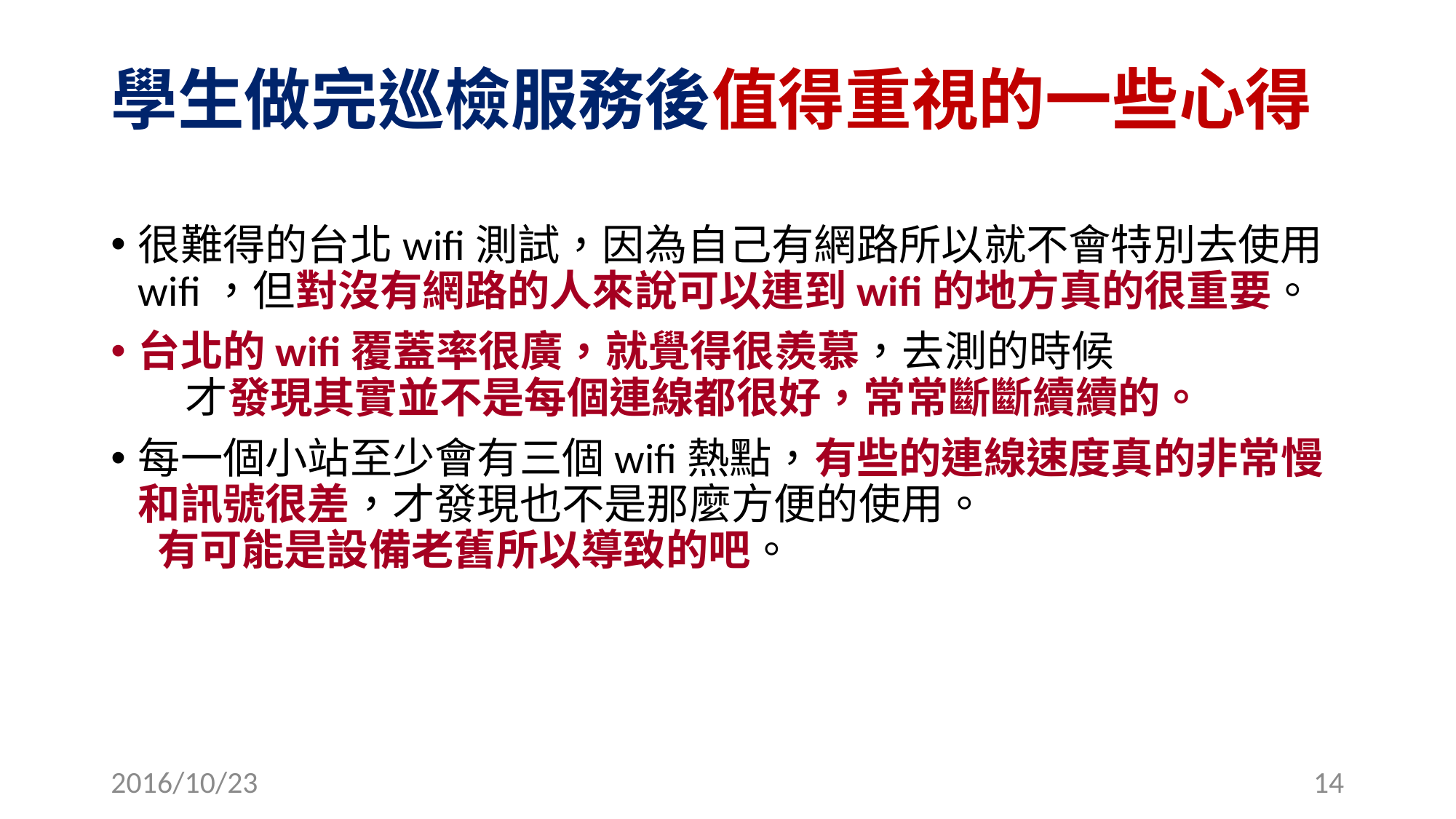

學生做完巡檢服務後值得重視的一些心得
很難得的台北wifi測試，因為自己有網路所以就不會特別去使用wifi，但對沒有網路的人來說可以連到wifi的地方真的很重要。
台北的wifi覆蓋率很廣，就覺得很羨慕，去測的時候                              才發現其實並不是每個連線都很好，常常斷斷續續的。
每一個小站至少會有三個wifi熱點，有些的連線速度真的非常慢和訊號很差，才發現也不是那麼方便的使用。                                        有可能是設備老舊所以導致的吧。

2016/10/23
14